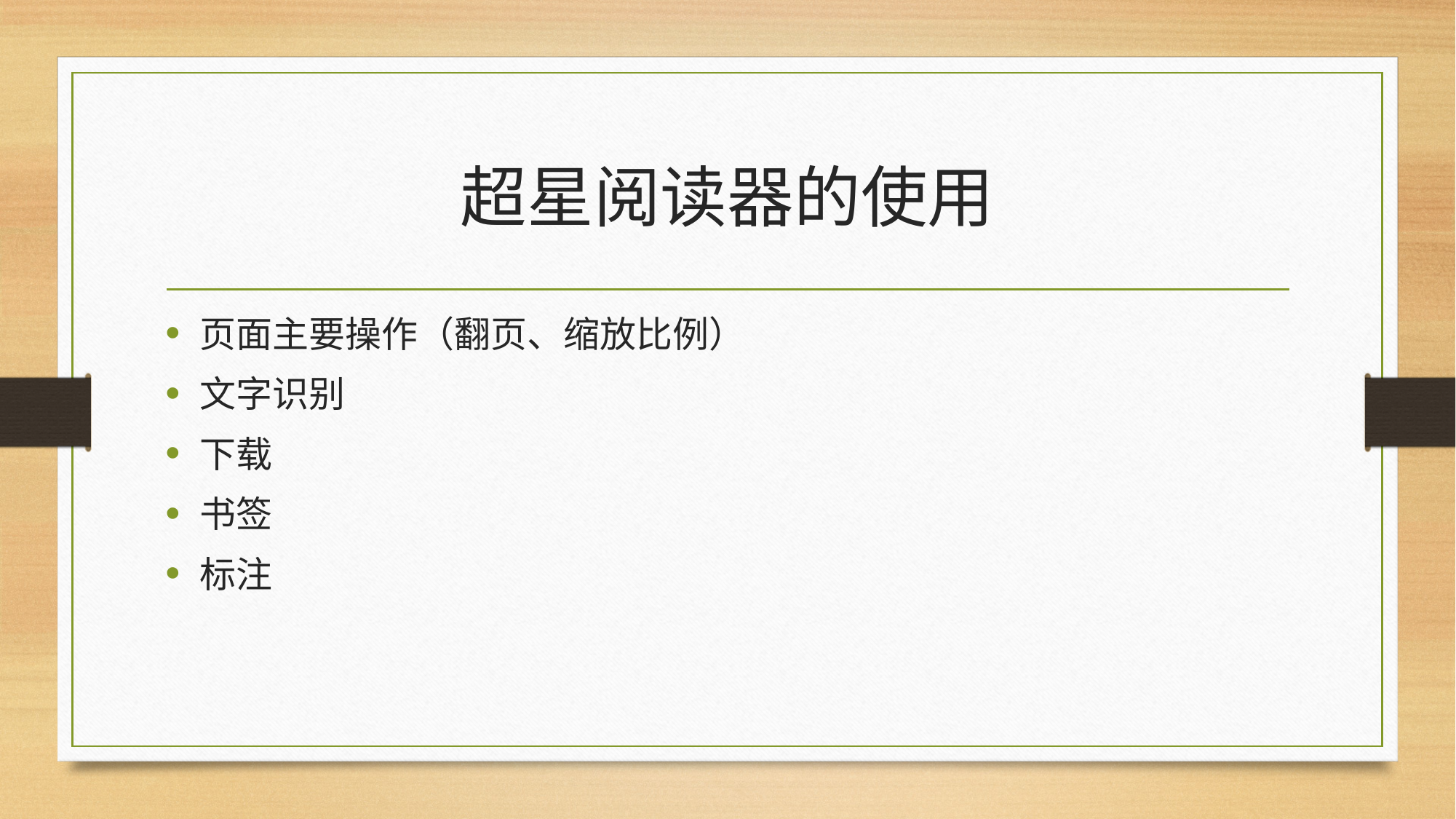

# 超星阅读器的使用
页面主要操作（翻页、缩放比例）
文字识别
下载
书签
标注